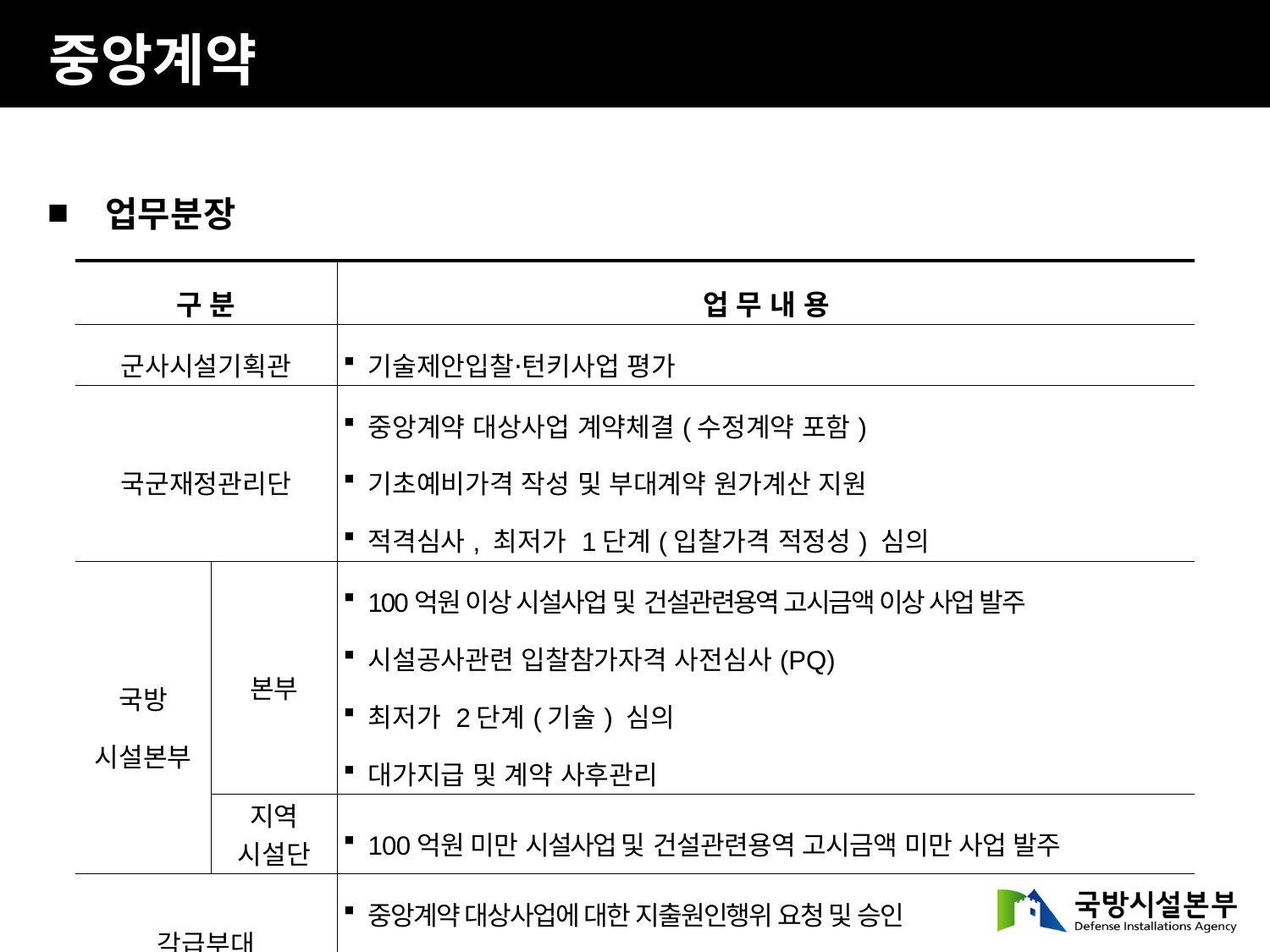

중앙계약
 업무분장
| 구 분 |  | 업 무 내 용 |
| --- | --- | --- |
| 군사시설기획관 |  | 기술제안입찰⋅턴키사업 평가 |
| 국군재정관리단 |  | 중앙계약 대상사업 계약체결(수정계약 포함) 기초예비가격 작성 및 부대계약 원가계산 지원 적격심사, 최저가 1단계(입찰가격 적정성) 심의 |
| 국방 시설본부 | 본부 | 100억원 이상 시설사업 및 건설관련용역 고시금액 이상 사업 발주 시설공사관련 입찰참가자격 사전심사(PQ) 최저가 2단계(기술) 심의 대가지급 및 계약 사후관리 |
|  | 지역 시설단 | 100억원 미만 시설사업 및 건설관련용역 고시금액 미만 사업 발주 |
| 각급부대 |  | 중앙계약 대상사업에 대한 지출원인행위 요청 및 승인 대가지급 및 계약 사후관리 |